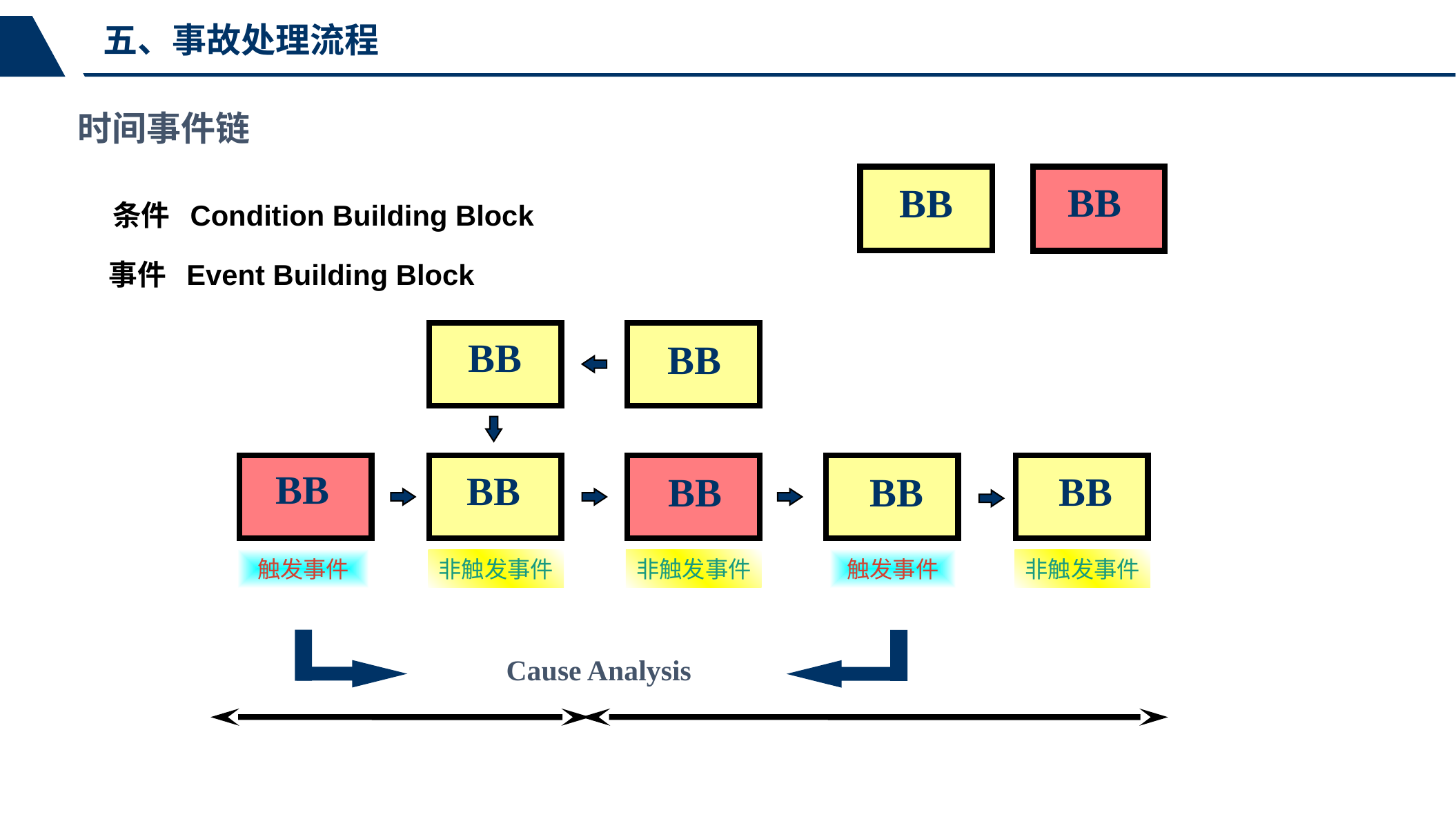

五、事故处理流程

时间事件链

BB
BB
条件  Condition Building Block
事件  Event Building Block

BB
BB

BB
BB
BB
BB
BB

触发事件
触发事件
非触发事件
非触发事件
非触发事件

Cause Analysis